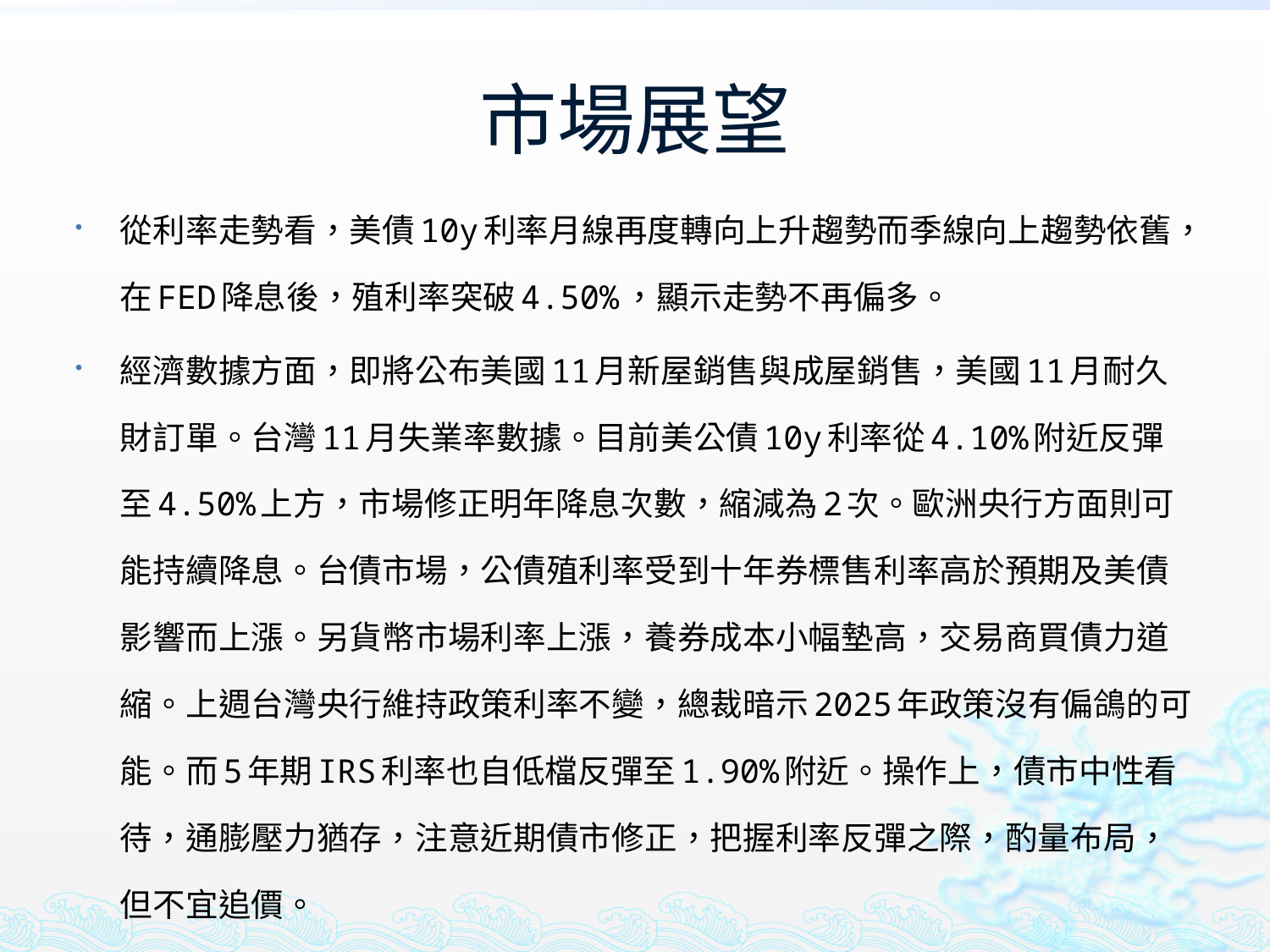

# 市場展望
從利率走勢看，美債10y利率月線再度轉向上升趨勢而季線向上趨勢依舊，在FED降息後，殖利率突破4.50%，顯示走勢不再偏多。
經濟數據方面，即將公布美國11月新屋銷售與成屋銷售，美國11月耐久財訂單。台灣11月失業率數據。目前美公債10y利率從4.10%附近反彈至4.50%上方，市場修正明年降息次數，縮減為2次。歐洲央行方面則可能持續降息。台債市場，公債殖利率受到十年券標售利率高於預期及美債影響而上漲。另貨幣市場利率上漲，養券成本小幅墊高，交易商買債力道縮。上週台灣央行維持政策利率不變，總裁暗示2025年政策沒有偏鴿的可能。而5年期IRS利率也自低檔反彈至1.90%附近。操作上，債市中性看待，通膨壓力猶存，注意近期債市修正，把握利率反彈之際，酌量布局，但不宜追價。